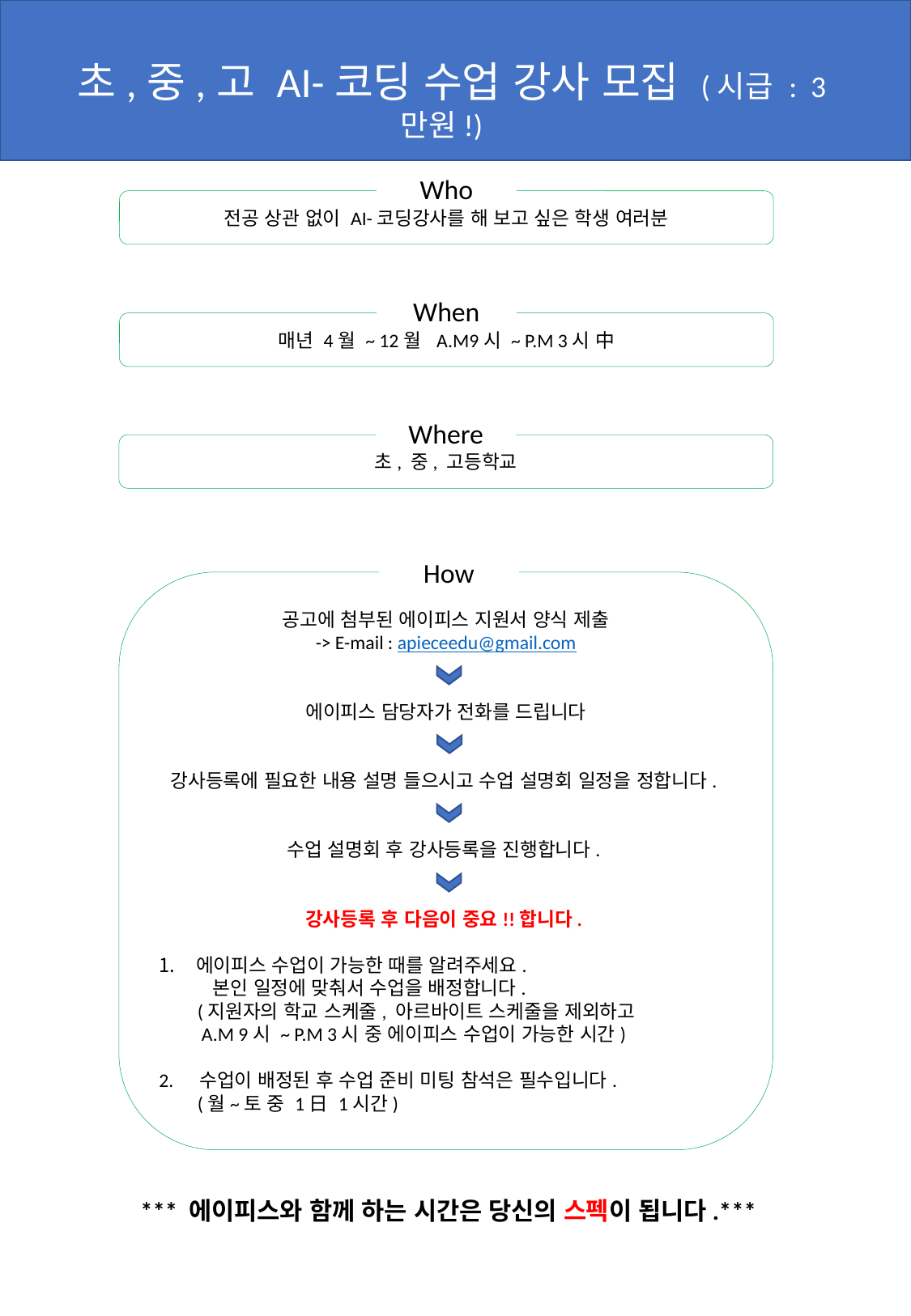

초,중,고 AI-코딩 수업 강사 모집 (시급 :  3만원!)
Who
전공 상관 없이 AI-코딩강사를 해 보고 싶은 학생 여러분
When
매년 4월 ~ 12월  A.M9시 ~ P.M 3시 中
Where
초, 중, 고등학교
How

공고에 첨부된 에이피스 지원서 양식 제출
-> E-mail : apieceedu@gmail.com

에이피스 담당자가 전화를 드립니다

강사등록에 필요한 내용 설명 들으시고 수업 설명회 일정을 정합니다.

수업 설명회 후 강사등록을 진행합니다.

강사등록 후 다음이 중요!!합니다.

에이피스 수업이 가능한 때를 알려주세요.
         본인 일정에 맞춰서 수업을 배정합니다.
         (지원자의 학교 스케줄, 아르바이트 스케줄을 제외하고
          A.M 9시 ~ P.M 3시 중 에이피스 수업이 가능한 시간)

2.     수업이 배정된 후 수업 준비 미팅 참석은 필수입니다.
         (월~토 중 1日 1시간)

*** 에이피스와 함께 하는 시간은 당신의 스펙이 됩니다.***